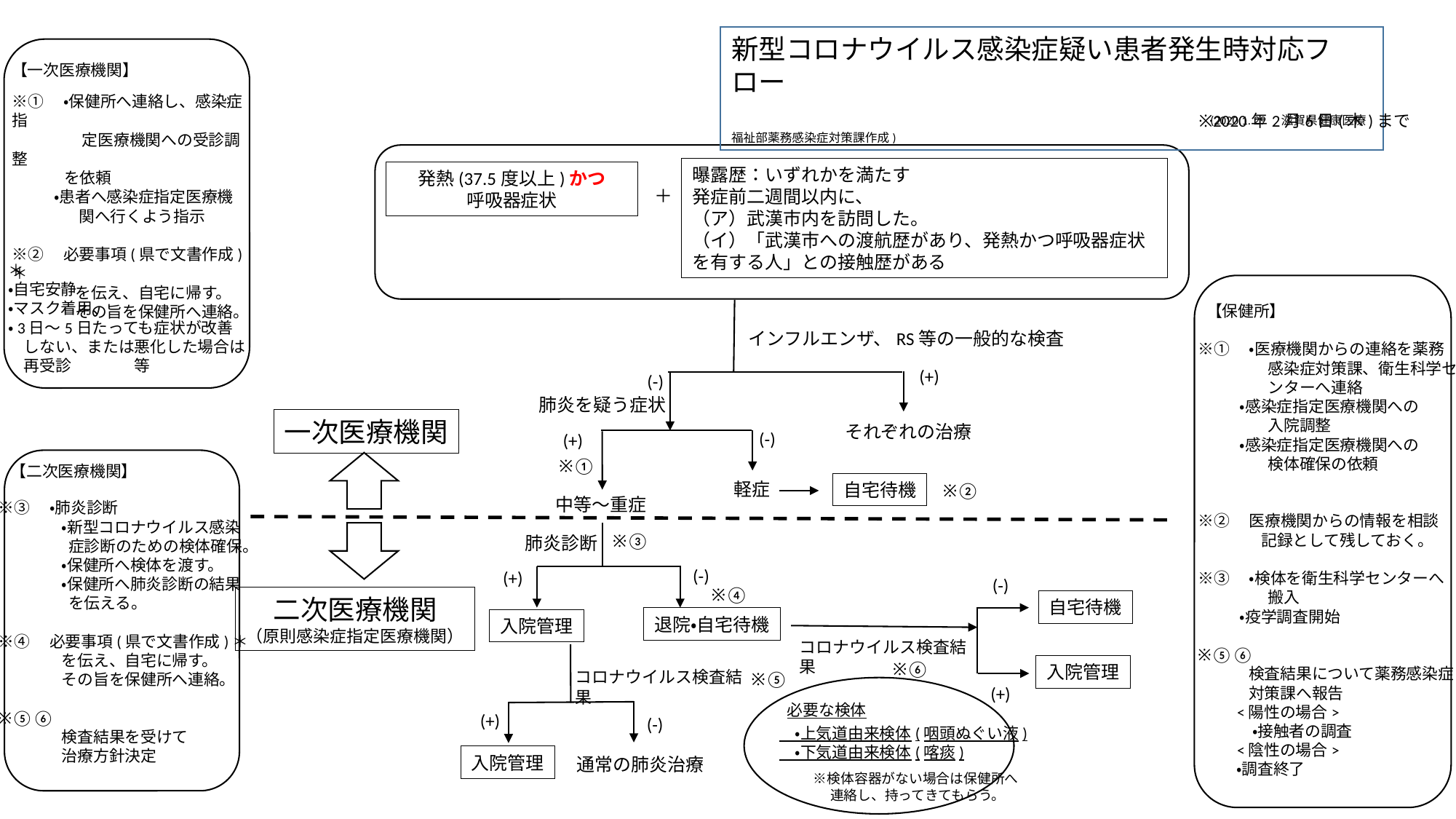

新型コロナウイルス感染症疑い患者発生時対応フロー
　　　　　　　　　　　　　　　　　　(2020.1. 29　滋賀県健康医療福祉部薬務感染症対策課作成)

【一次医療機関】
※①　・保健所へ連絡し、感染症指
　　　　  定医療機関への受診調整
              を依頼
           ・患者へ感染症指定医療機
　　　　 関へ行くよう指示

※②　必要事項(県で文書作成)＊
　　　　を伝え、自宅に帰す。
　　　　その旨を保健所へ連絡。

※2020年2月6日(木)まで

曝露歴：いずれかを満たす
発症前二週間以内に、
（ア）武漢市内を訪問した。
（イ）「武漢市への渡航歴があり、発熱かつ呼吸器症状
を有する人」との接触歴がある
発熱(37.5度以上)かつ
呼吸器症状
＋
インフルエンザ、RS等の一般的な検査
(+)
(-)
肺炎を疑う症状
それぞれの治療
(-)
(+)
軽症
自宅待機
中等～重症
肺炎診断
(-)
(+)
退院・自宅待機
入院管理
コロナウイルス検査結果
(+)
(-)
入院管理
＊
・自宅安静
・マスク着用、
・3日～5日たっても症状が改善
　しない、または悪化した場合は
　再受診　　　　等

【保健所】
※①　・医療機関からの連絡を薬務
　　　　  感染症対策課、衛生科学セ
　　　　  ンターへ連絡
           ・感染症指定医療機関への
　　　　  入院調整
           ・感染症指定医療機関への
　　　　  検体確保の依頼

※②　医療機関からの情報を相談
　　　　記録として残しておく。

※③　・検体を衛生科学センターへ
　　　　  搬入
           ・疫学調査開始

※⑤⑥
　　　 検査結果について薬務感染症
　　　 対策課へ報告
　 　<陽性の場合>
　　　  ・接触者の調査
　　 <陰性の場合>
          ・調査終了
一次医療機関

※①
【二次医療機関】
※②
※③　・肺炎診断
　　　　・新型コロナウイルス感染
　　　　  症診断のための検体確保。
　　　　・保健所へ検体を渡す。
　　　　・保健所へ肺炎診断の結果
　　　　  を伝える。

※④　必要事項(県で文書作成)＊
　　　　を伝え、自宅に帰す。
　　　　その旨を保健所へ連絡。

※⑤⑥
　　　　検査結果を受けて
　　　　治療方針決定

※③
(-)
※④
二次医療機関
（原則感染症指定医療機関）
自宅待機
コロナウイルス検査結果
※⑥
入院管理
※⑤
(+)

必要な検体
　　　　　・上気道由来検体(咽頭ぬぐい液)
　　　　　・下気道由来検体(喀痰)
　　　　　　※検体容器がない場合は保健所へ
　　　　　　　 連絡し、持ってきてもらう。
通常の肺炎治療